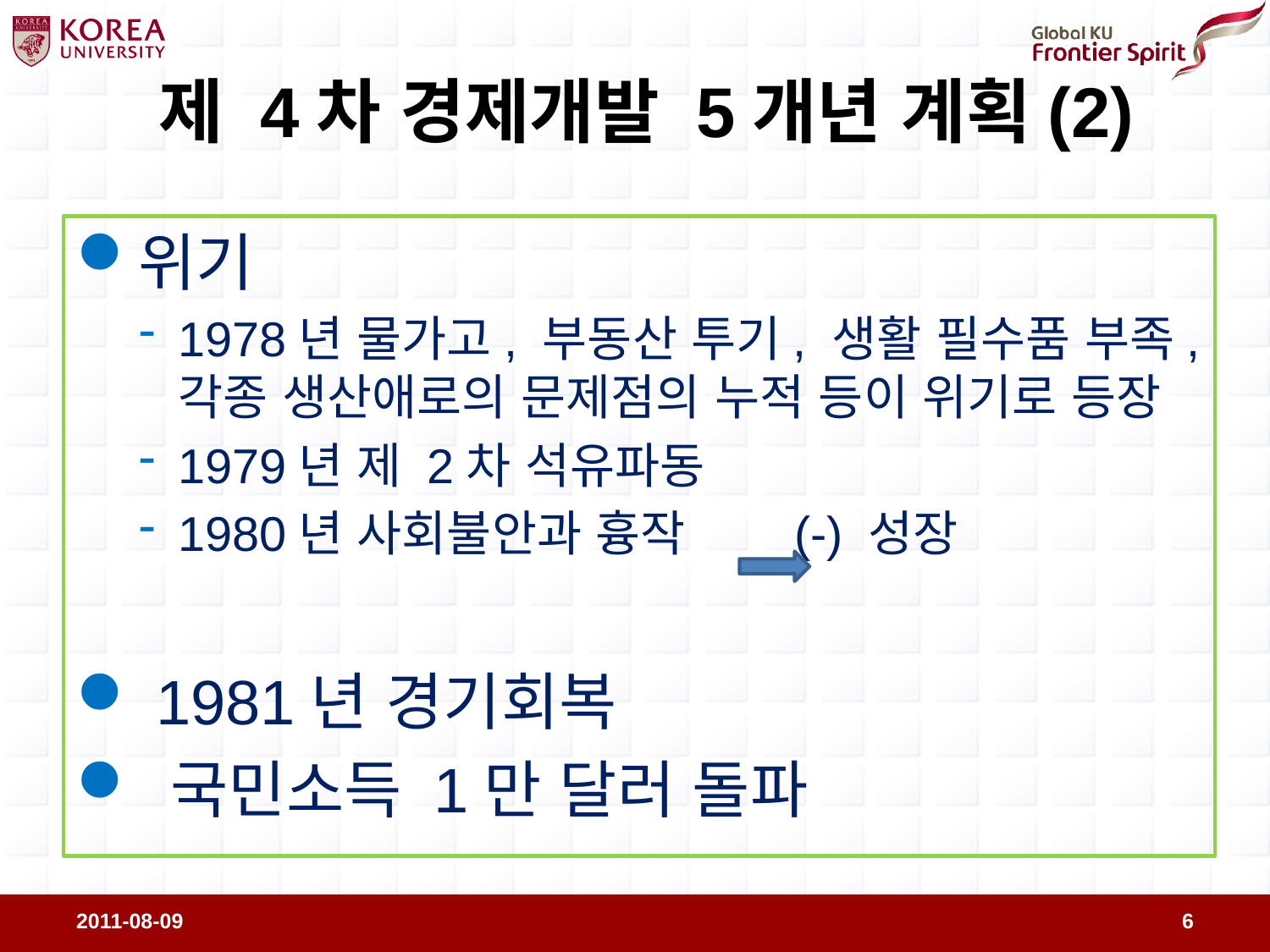

# 제 4차 경제개발 5개년 계획(2)
위기
1978년 물가고, 부동산 투기, 생활 필수품 부족, 각종 생산애로의 문제점의 누적 등이 위기로 등장
1979년 제 2차 석유파동
1980년 사회불안과 흉작       (-) 성장

 1981년 경기회복
 국민소득 1만 달러 돌파

2011-08-09
6